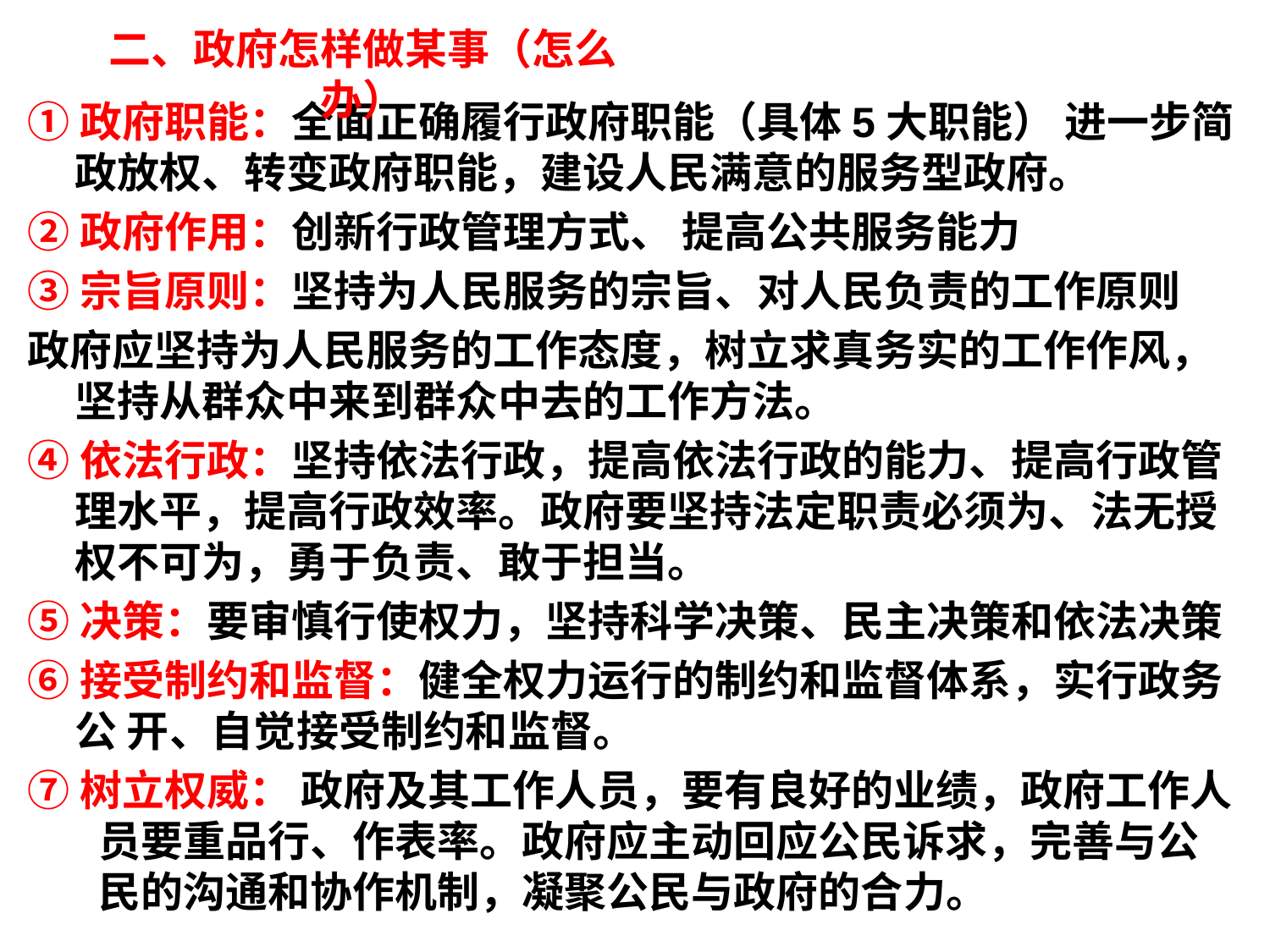

二、政府怎样做某事（怎么办）
①政府职能：全面正确履行政府职能（具体5大职能） 进一步简政放权、转变政府职能，建设人民满意的服务型政府。
②政府作用：创新行政管理方式、 提高公共服务能力
③宗旨原则：坚持为人民服务的宗旨、对人民负责的工作原则
政府应坚持为人民服务的工作态度，树立求真务实的工作作风，坚持从群众中来到群众中去的工作方法。
④依法行政：坚持依法行政，提高依法行政的能力、提高行政管理水平，提高行政效率。政府要坚持法定职责必须为、法无授权不可为，勇于负责、敢于担当。
⑤决策：要审慎行使权力，坚持科学决策、民主决策和依法决策
⑥接受制约和监督：健全权力运行的制约和监督体系，实行政务公 开、自觉接受制约和监督。
⑦树立权威： 政府及其工作人员，要有良好的业绩，政府工作人员要重品行、作表率。政府应主动回应公民诉求，完善与公民的沟通和协作机制，凝聚公民与政府的合力。